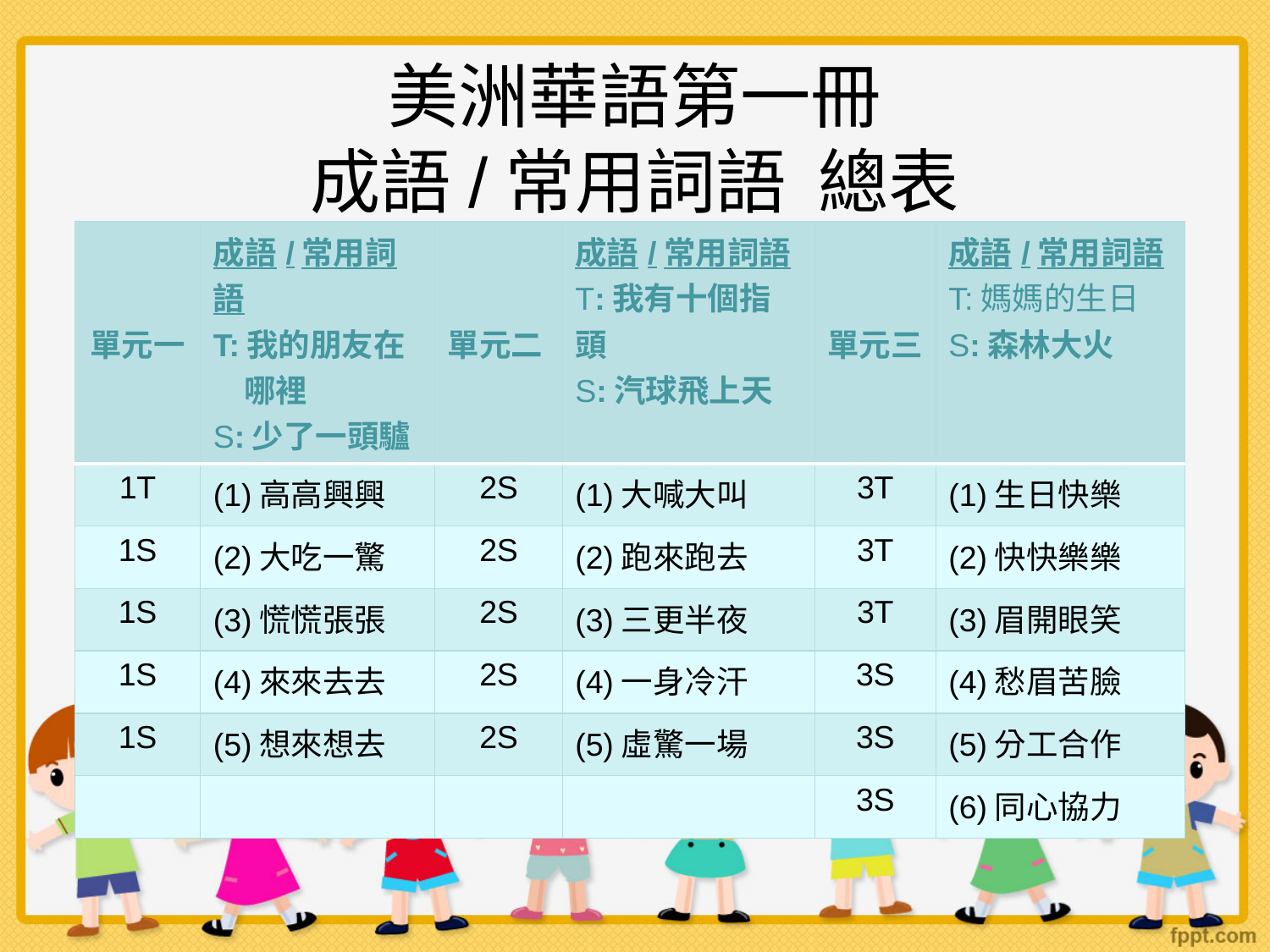

# 美洲華語第一冊 成語/常用詞語  總表
| 單元一 | 成語/常用詞語 T:我的朋友在 哪裡 S:少了一頭驢 | 單元二 | 成語/常用詞語 T:我有十個指頭 S:汽球飛上天 | 單元三 | 成語/常用詞語 T:媽媽的生日 S:森林大火 |
| --- | --- | --- | --- | --- | --- |
| 1T | (1)高高興興 | 2S | (1)大喊大叫 | 3T | (1)生日快樂 |
| 1S | (2)大吃一驚 | 2S | (2)跑來跑去 | 3T | (2)快快樂樂 |
| 1S | (3)慌慌張張 | 2S | (3)三更半夜 | 3T | (3)眉開眼笑 |
| 1S | (4)來來去去 | 2S | (4)一身冷汗 | 3S | (4)愁眉苦臉 |
| 1S | (5)想來想去 | 2S | (5)虛驚一場 | 3S | (5)分工合作 |
|  |  |  |  | 3S | (6)同心協力 |